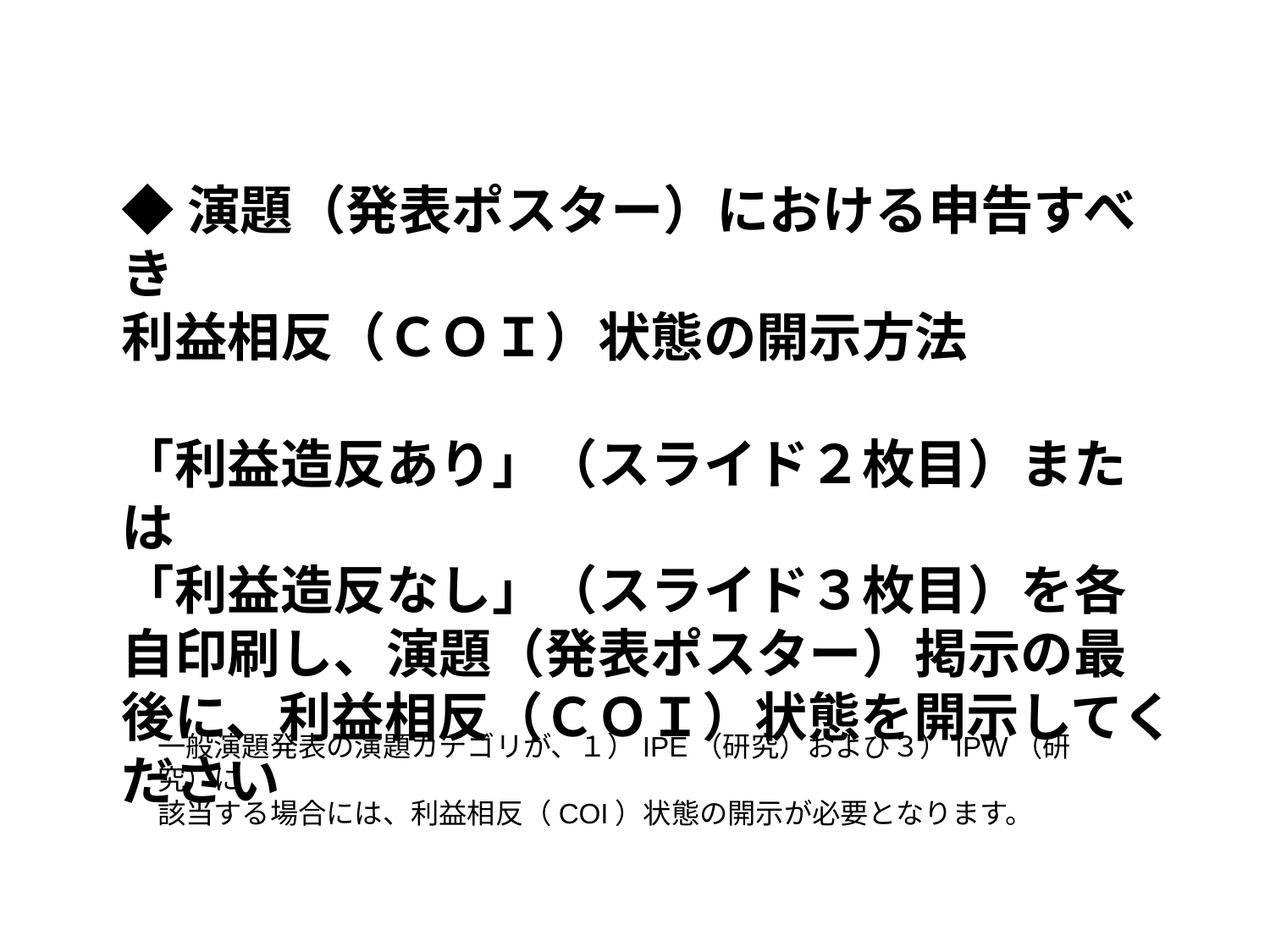

◆演題（発表ポスター）における申告すべき
利益相反（ＣＯＩ）状態の開示方法
「利益造反あり」（スライド２枚目）または
「利益造反なし」（スライド３枚目）を各自印刷し、演題（発表ポスター）掲示の最後に、利益相反（ＣＯＩ）状態を開示してください
一般演題発表の演題カテゴリが、１）IPE（研究）および３）IPW（研究）に
該当する場合には、利益相反（COI）状態の開示が必要となります。